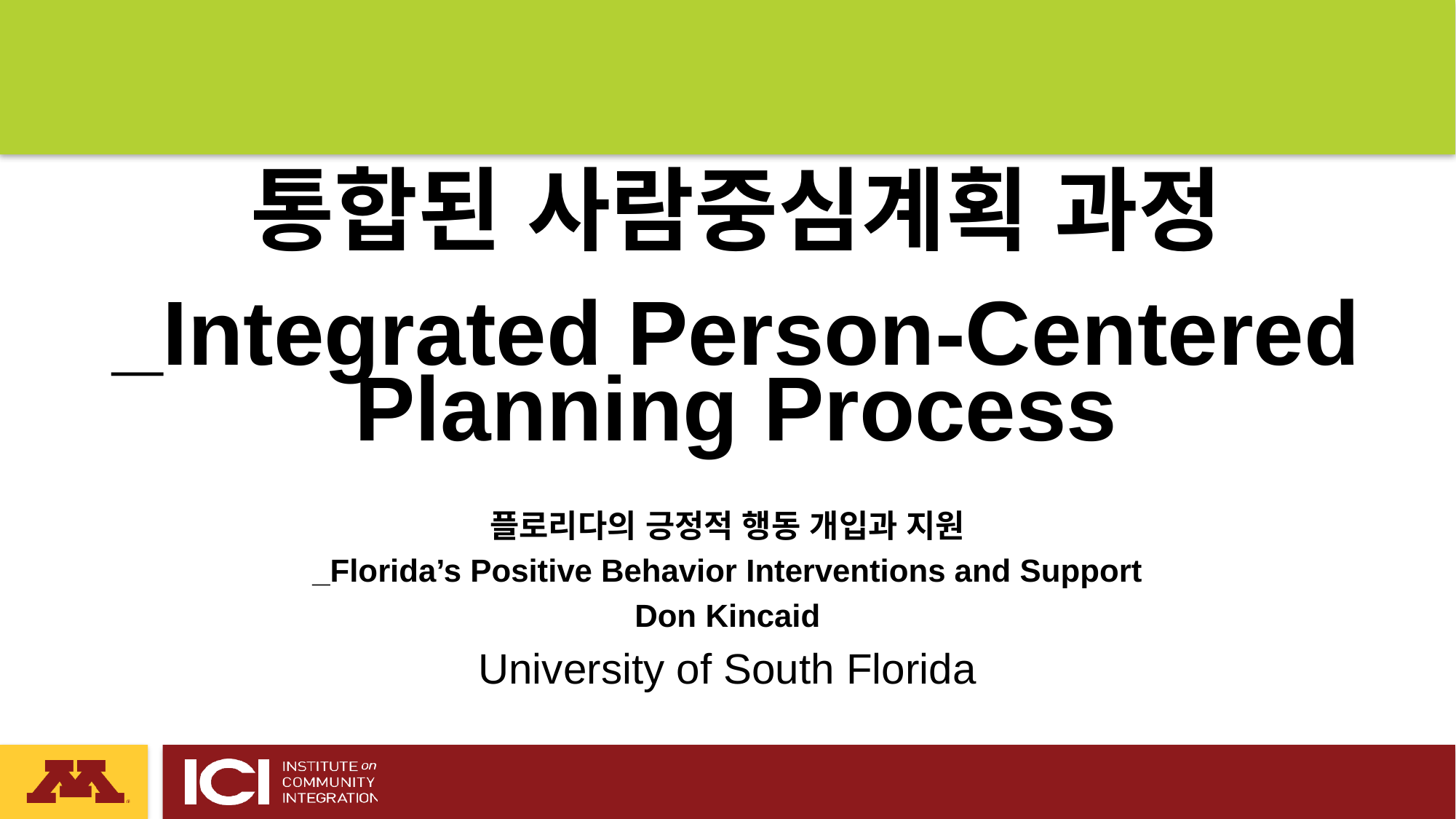

통합된 사람중심계획 과정
_Integrated Person-Centered Planning Process
플로리다의 긍정적 행동 개입과 지원
_Florida’s Positive Behavior Interventions and Support
Don Kincaid
University of South Florida